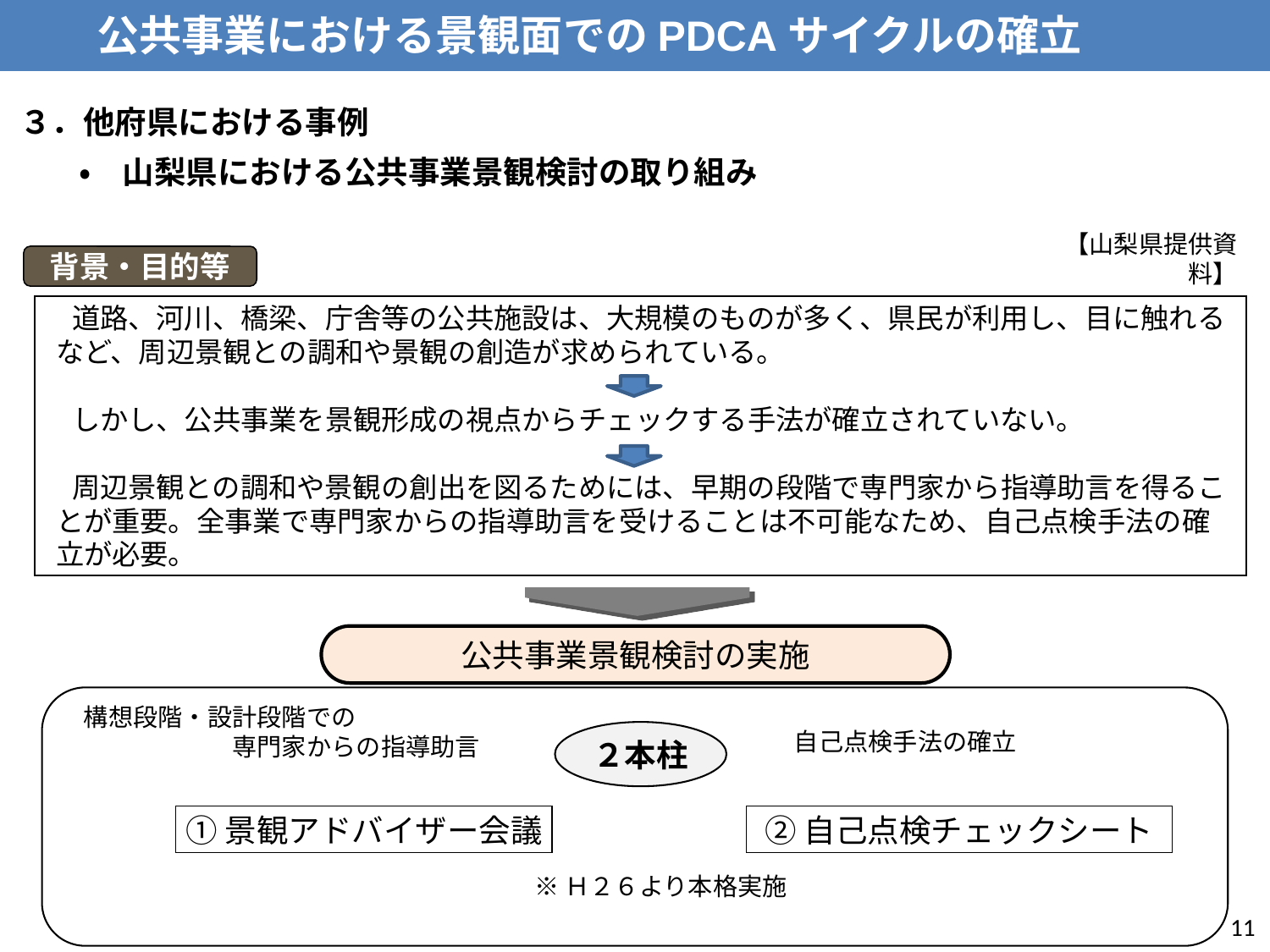

公共事業における景観面でのPDCAサイクルの確立
３．他府県における事例
・　山梨県における公共事業景観検討の取り組み
【山梨県提供資料】
背景・目的等
　道路、河川、橋梁、庁舎等の公共施設は、大規模のものが多く、県民が利用し、目に触れるなど、周辺景観との調和や景観の創造が求められている。

　しかし、公共事業を景観形成の視点からチェックする手法が確立されていない。

　周辺景観との調和や景観の創出を図るためには、早期の段階で専門家から指導助言を得ることが重要。全事業で専門家からの指導助言を受けることは不可能なため、自己点検手法の確立が必要。

公共事業景観検討の実施

構想段階・設計段階での
　　　　　　専門家からの指導助言
２本柱
自己点検手法の確立
②自己点検チェックシート
①景観アドバイザー会議
※Ｈ２６より本格実施
11